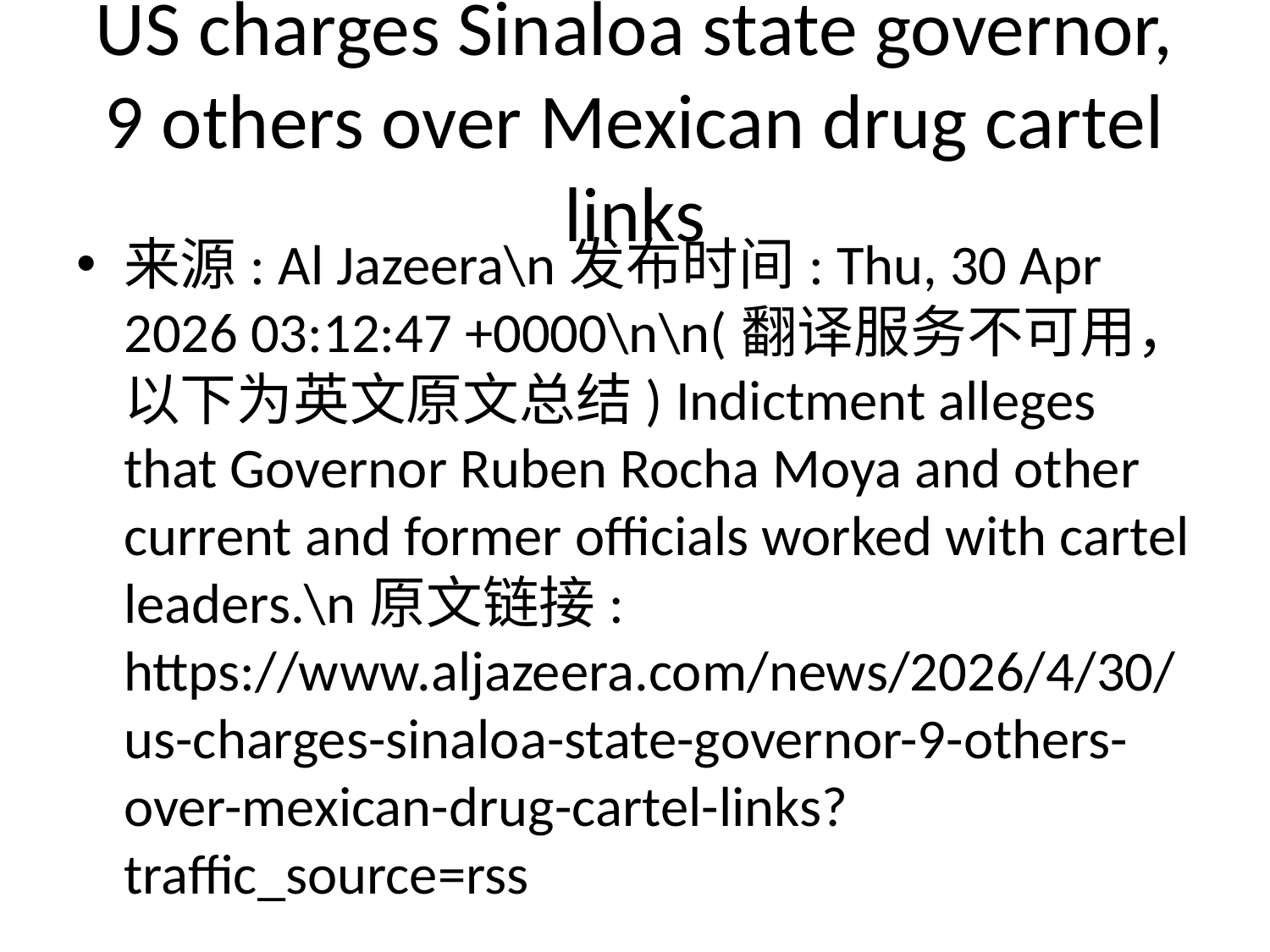

# US charges Sinaloa state governor, 9 others over Mexican drug cartel links
来源: Al Jazeera\n发布时间: Thu, 30 Apr 2026 03:12:47 +0000\n\n(翻译服务不可用，以下为英文原文总结) Indictment alleges that Governor Ruben Rocha Moya and other current and former officials worked with cartel leaders.\n原文链接: https://www.aljazeera.com/news/2026/4/30/us-charges-sinaloa-state-governor-9-others-over-mexican-drug-cartel-links?traffic_source=rss